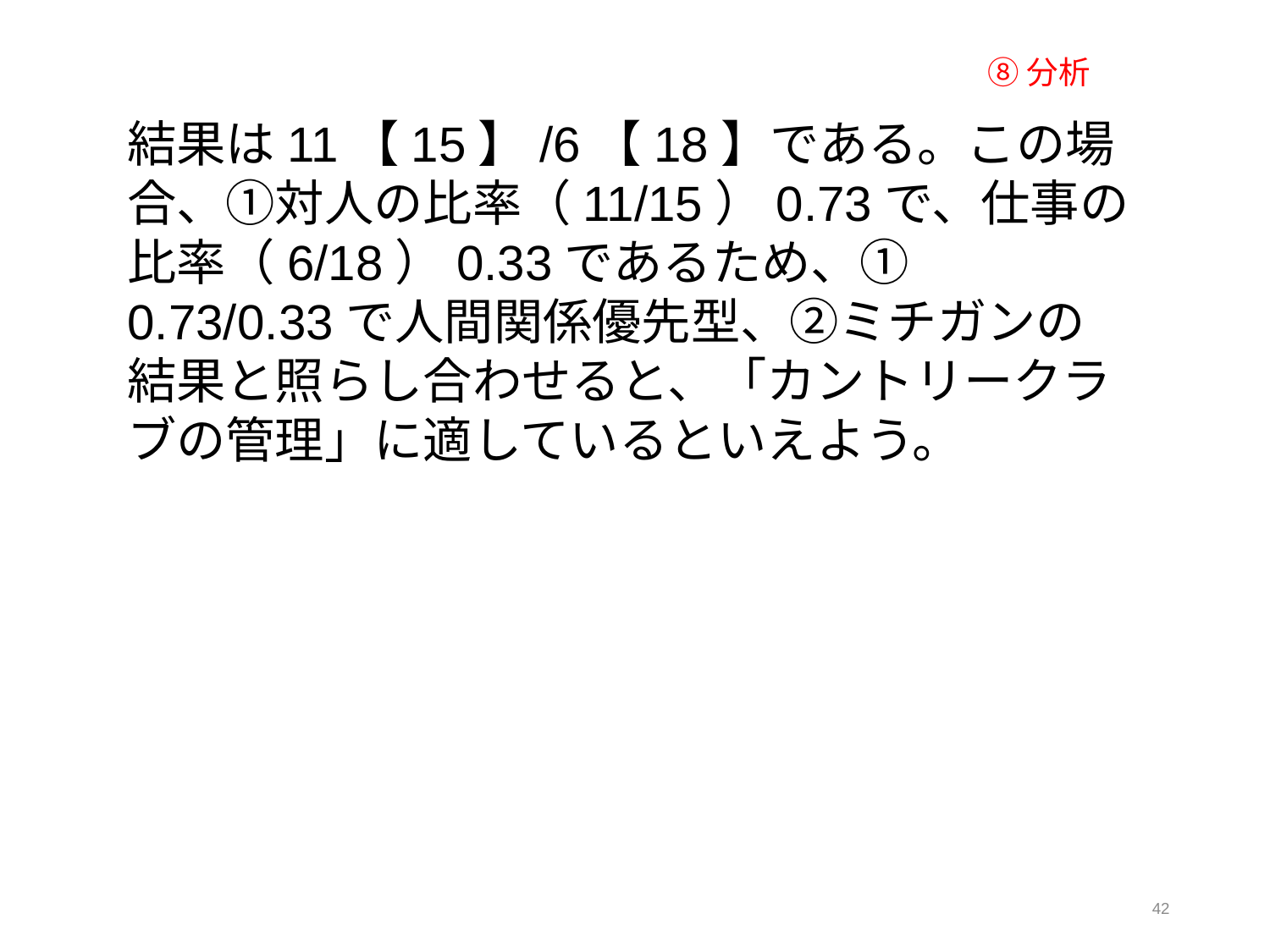

⑧分析
結果は11【15】/6【18】である。この場合、①対人の比率（11/15）0.73で、仕事の比率（6/18）0.33であるため、① 0.73/0.33で人間関係優先型、②ミチガンの結果と照らし合わせると、「カントリークラブの管理」に適しているといえよう。
42